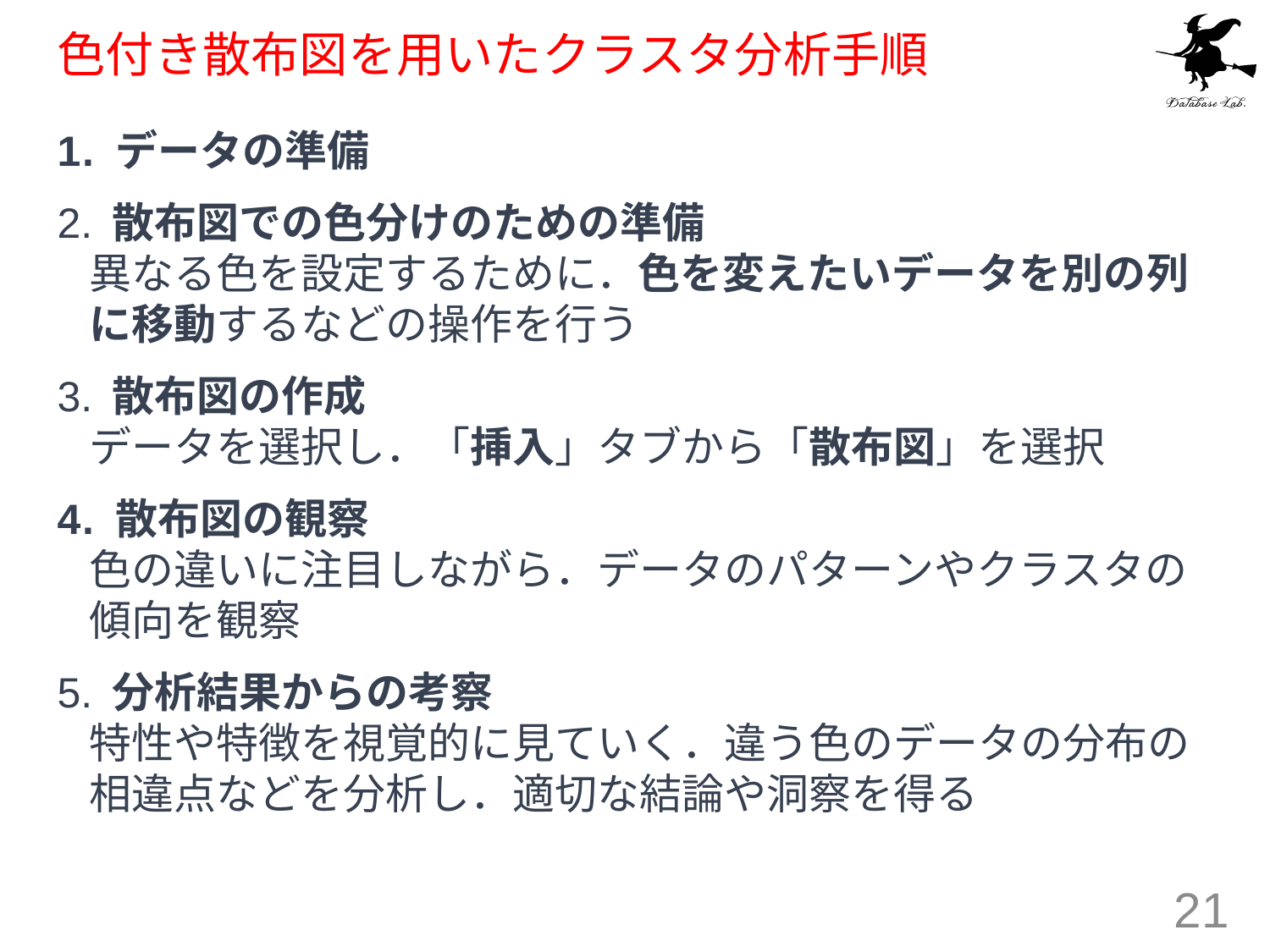

# 色付き散布図を用いたクラスタ分析手順
 データの準備
 散布図での色分けのための準備
異なる色を設定するために．色を変えたいデータを別の列に移動するなどの操作を行う
 散布図の作成
データを選択し．「挿入」タブから「散布図」を選択
 散布図の観察
色の違いに注目しながら．データのパターンやクラスタの傾向を観察
 分析結果からの考察
特性や特徴を視覚的に見ていく．違う色のデータの分布の相違点などを分析し．適切な結論や洞察を得る

21